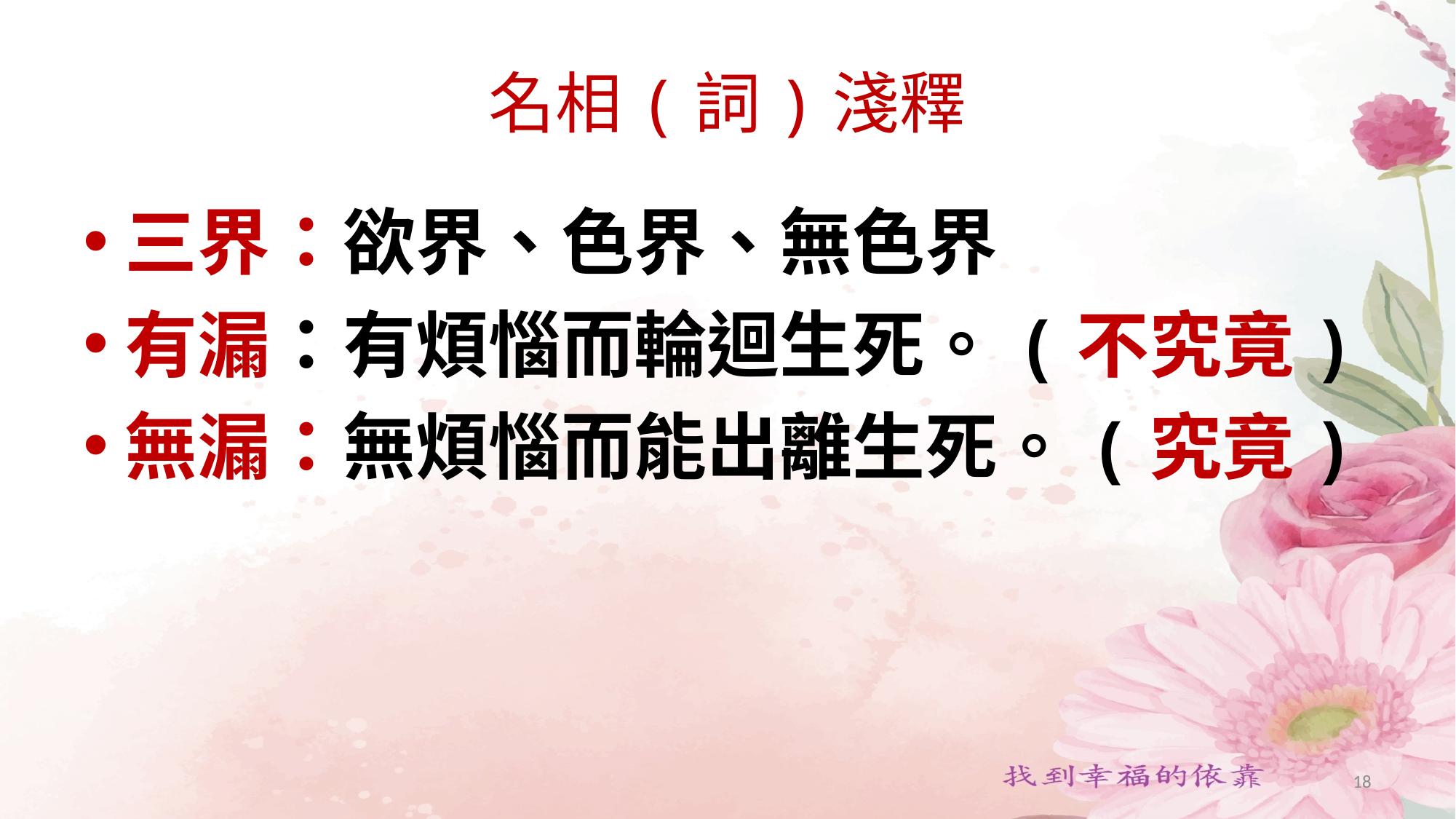

# 名相(詞)淺釋
三界：欲界、色界、無色界
有漏：有煩惱而輪迴生死。(不究竟)
無漏：無煩惱而能出離生死。(究竟)

18